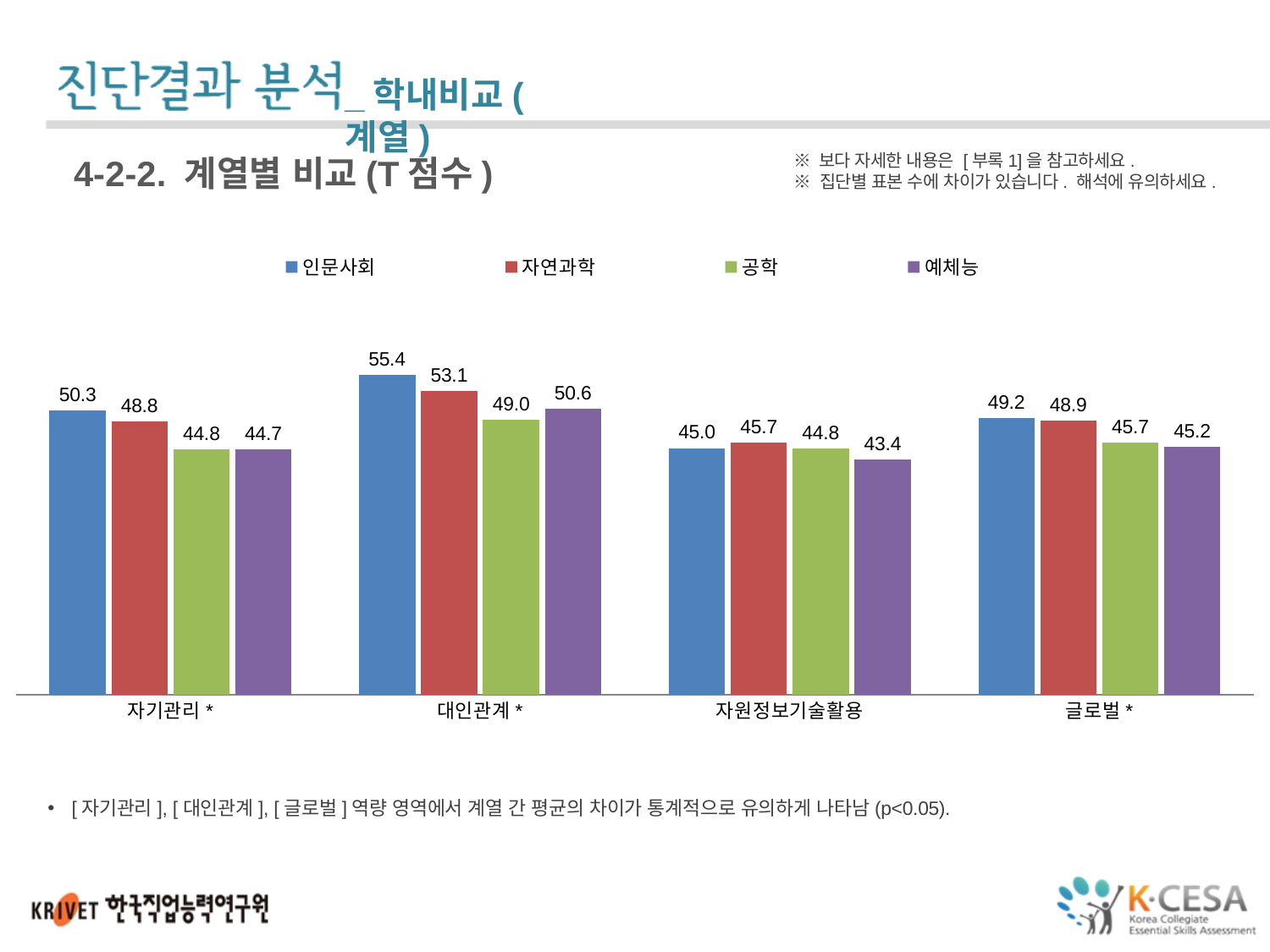

_학내비교(계열)
※ 보다 자세한 내용은 [부록1]을 참고하세요.
※ 집단별 표본 수에 차이가 있습니다. 해석에 유의하세요.
4-2-2. 계열별 비교(T점수)

### Chart

| Category | 인문사회 | 자연과학 | 공학 | 예체능 |
|---|---|---|---|---|
| 자기관리* | 50.30797183098594 | 48.76276190476192 | 44.79709677419355 | 44.72429319371726 |
| 대인관계* | 55.39478991596636 | 53.108584905660365 | 48.992395833333326 | 50.559278350515484 |
| 자원정보기술활용 | 44.96056338028169 | 45.72380952380952 | 44.84615384615385 | 43.37894736842105 |
| 글로벌* | 49.2244 | 48.892 | 45.7342 | 45.1802 |
[자기관리], [대인관계], [글로벌]역량 영역에서 계열 간 평균의 차이가 통계적으로 유의하게 나타남(p<0.05).